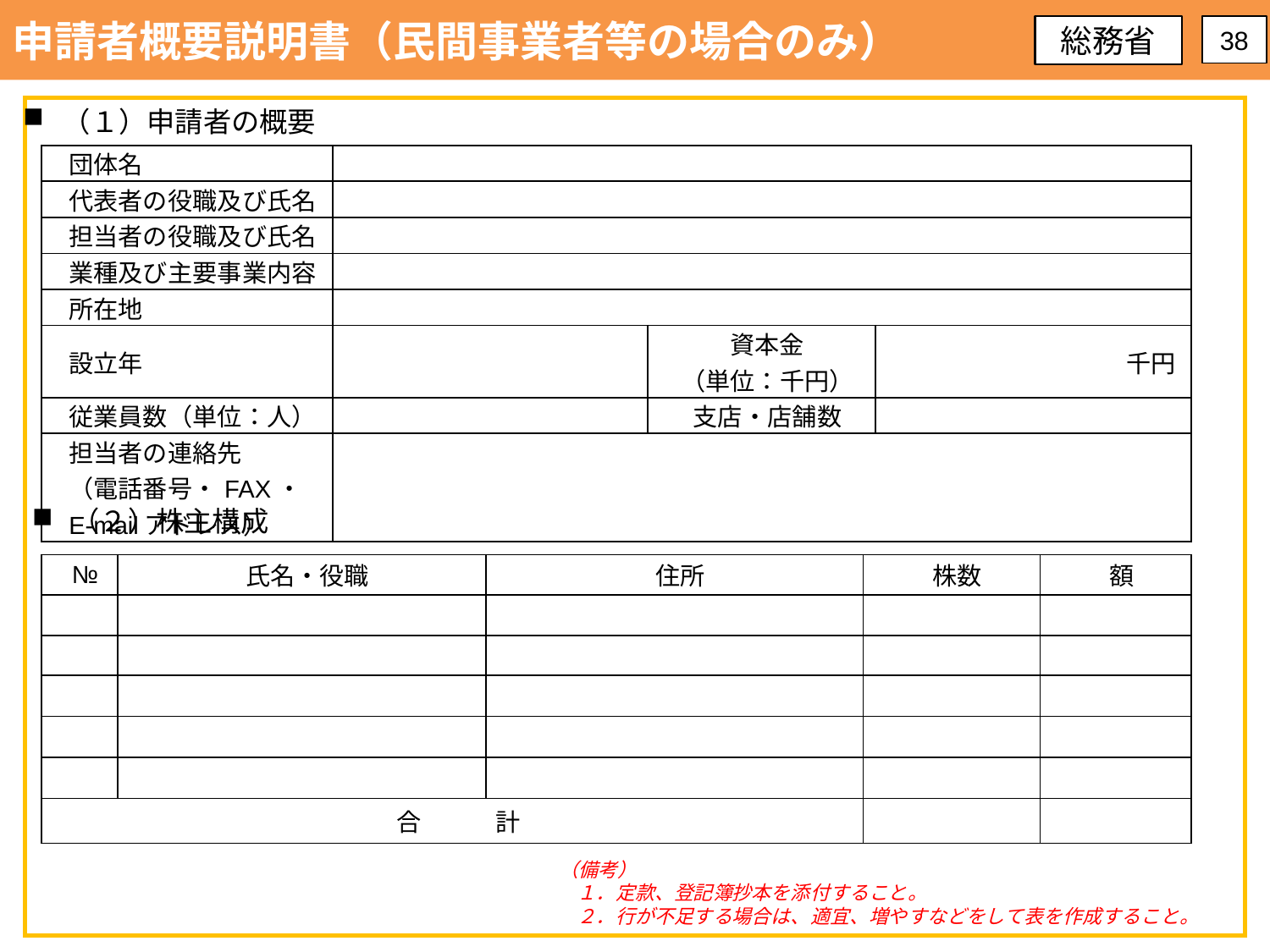

申請者概要説明書（民間事業者等の場合のみ）
総務省
38

（１）申請者の概要
| 団体名 |  |  |  |
| --- | --- | --- | --- |
| 代表者の役職及び氏名 |  |  |  |
| 担当者の役職及び氏名 |  |  |  |
| 業種及び主要事業内容 |  |  |  |
| 所在地 |  |  |  |
| 設立年 |  | 資本金 （単位：千円） | 千円 |
| 従業員数（単位：人） |  | 支店・店舗数 |  |
| 担当者の連絡先 （電話番号・FAX・ E-mailアドレス） |  |  |  |
（２）株主構成
| № | 氏名・役職 | 住所 | 株数 | 額 |
| --- | --- | --- | --- | --- |
|  |  |  |  |  |
|  |  |  |  |  |
|  |  |  |  |  |
|  |  |  |  |  |
|  |  |  |  |  |
| 合　　　計 |  |  |  |  |
（備考）
１．定款、登記簿抄本を添付すること。
２．行が不足する場合は、適宜、増やすなどをして表を作成すること。